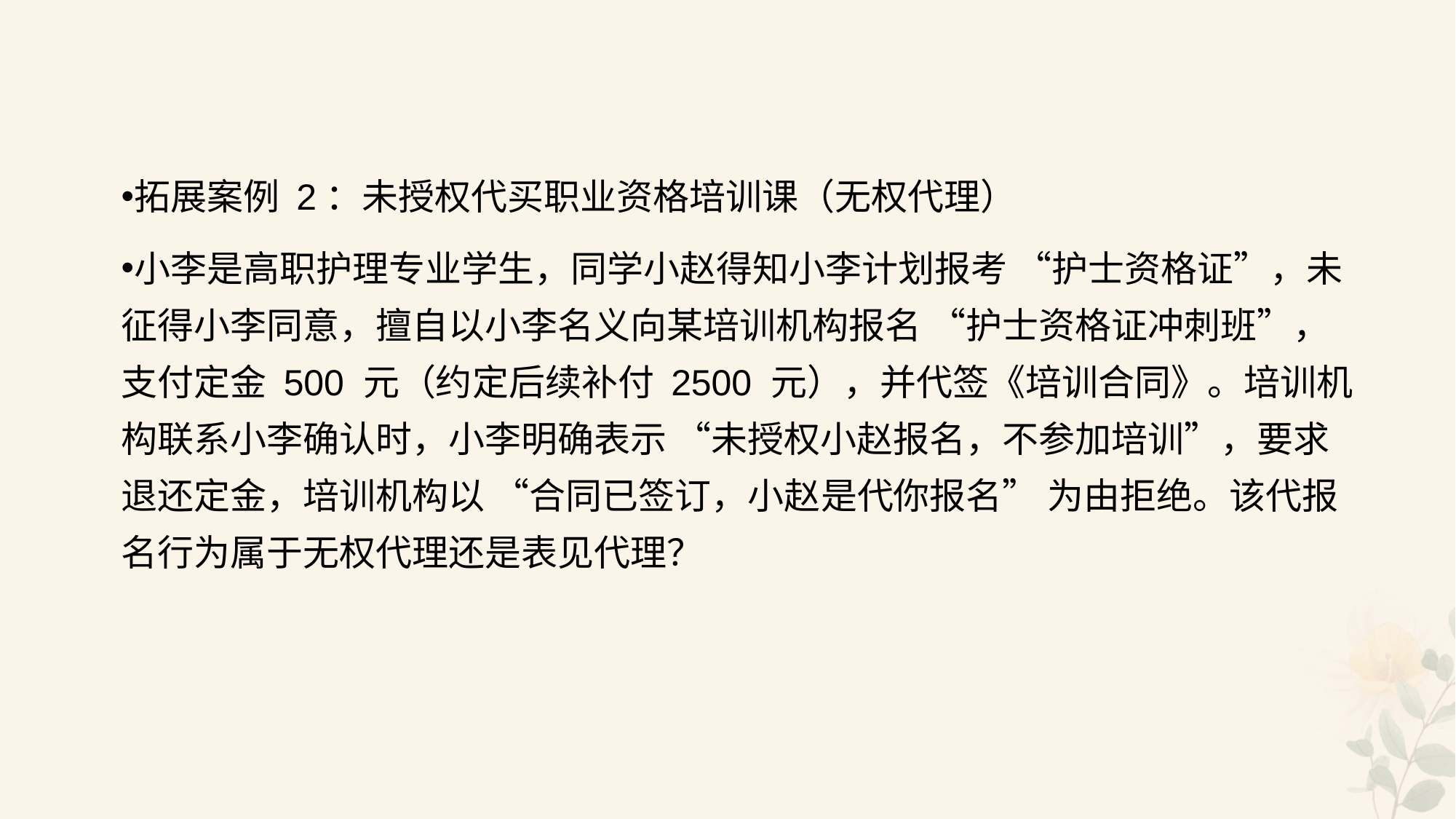

#
拓展案例 2：未授权代买职业资格培训课（无权代理）
小李是高职护理专业学生，同学小赵得知小李计划报考 “护士资格证”，未征得小李同意，擅自以小李名义向某培训机构报名 “护士资格证冲刺班”，支付定金 500 元（约定后续补付 2500 元），并代签《培训合同》。培训机构联系小李确认时，小李明确表示 “未授权小赵报名，不参加培训”，要求退还定金，培训机构以 “合同已签订，小赵是代你报名” 为由拒绝。该代报名行为属于无权代理还是表见代理？